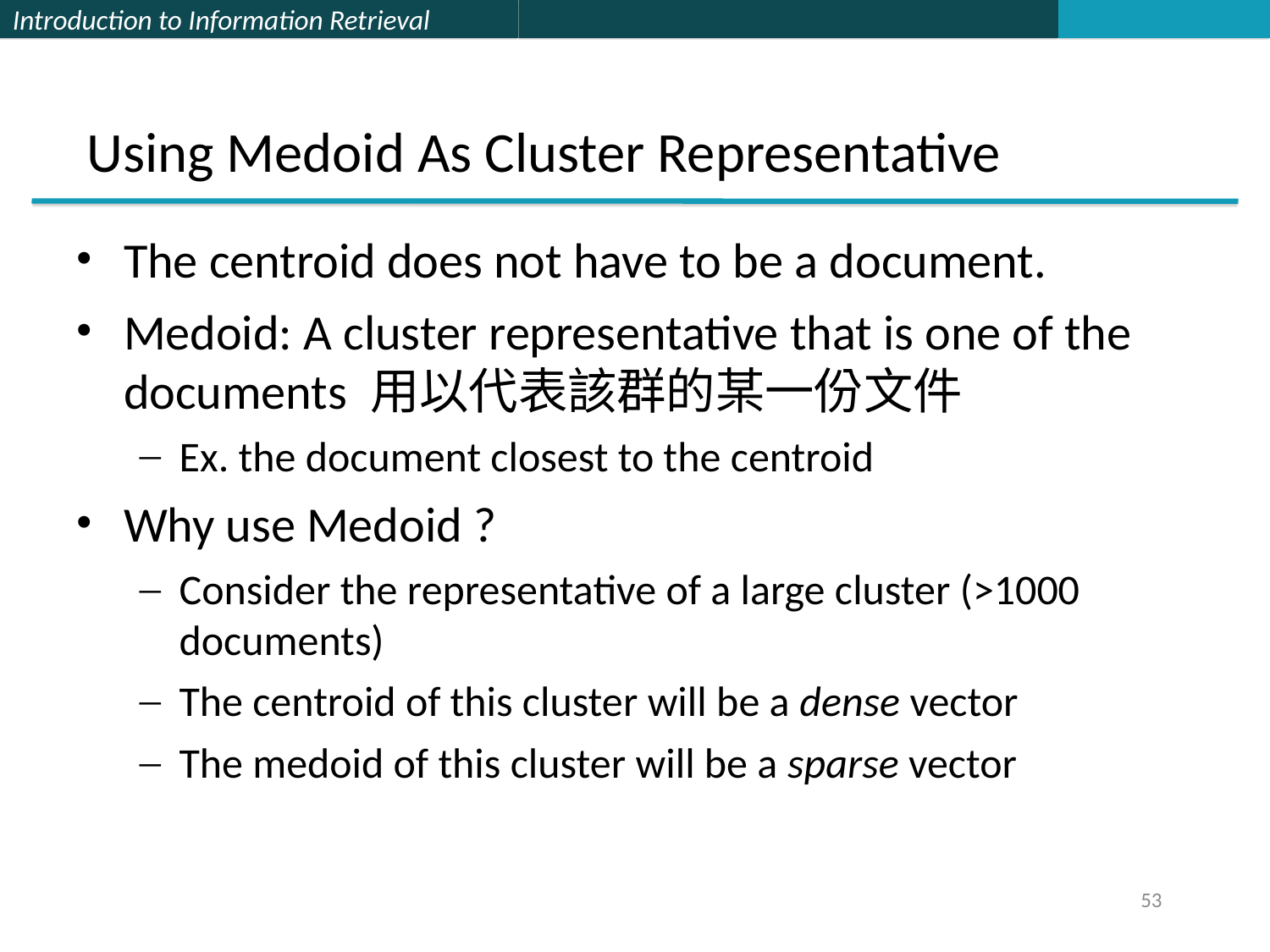

# Using Medoid As Cluster Representative
The centroid does not have to be a document.
Medoid: A cluster representative that is one of the documents 用以代表該群的某一份文件
Ex. the document closest to the centroid
Why use Medoid ?
Consider the representative of a large cluster (>1000 documents)
The centroid of this cluster will be a dense vector
The medoid of this cluster will be a sparse vector
53